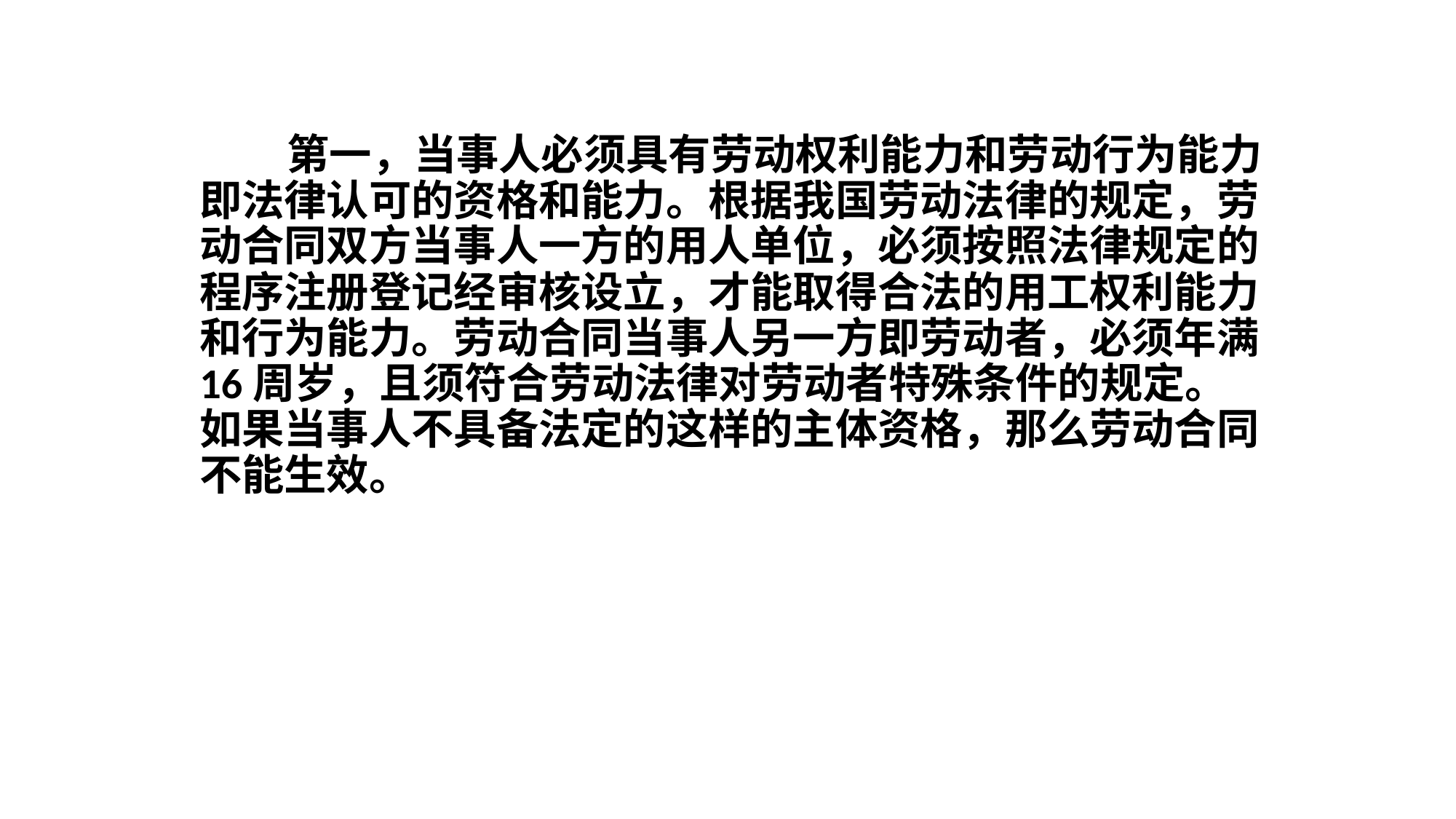

第一，当事人必须具有劳动权利能力和劳动行为能力即法律认可的资格和能力。根据我国劳动法律的规定，劳动合同双方当事人一方的用人单位，必须按照法律规定的程序注册登记经审核设立，才能取得合法的用工权利能力和行为能力。劳动合同当事人另一方即劳动者，必须年满16周岁，且须符合劳动法律对劳动者特殊条件的规定。如果当事人不具备法定的这样的主体资格，那么劳动合同不能生效。

42